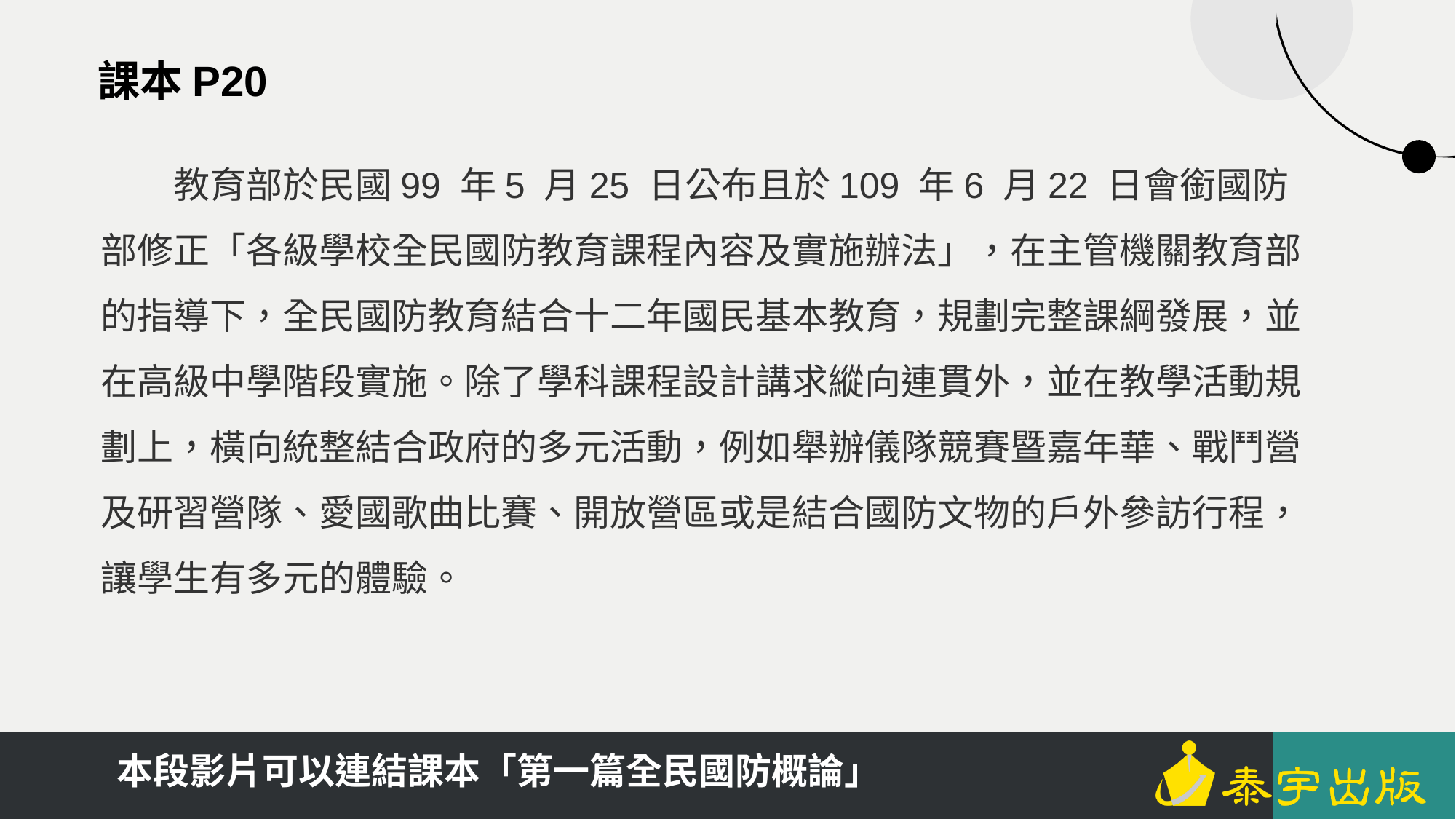

課本P20
　　教育部於民國99 年5 月25 日公布且於109 年6 月22 日會銜國防部修正「各級學校全民國防教育課程內容及實施辦法」，在主管機關教育部的指導下，全民國防教育結合十二年國民基本教育，規劃完整課綱發展，並在高級中學階段實施。除了學科課程設計講求縱向連貫外，並在教學活動規劃上，橫向統整結合政府的多元活動，例如舉辦儀隊競賽暨嘉年華、戰鬥營及研習營隊、愛國歌曲比賽、開放營區或是結合國防文物的戶外參訪行程，讓學生有多元的體驗。
本段影片可以連結課本「第一篇全民國防概論」